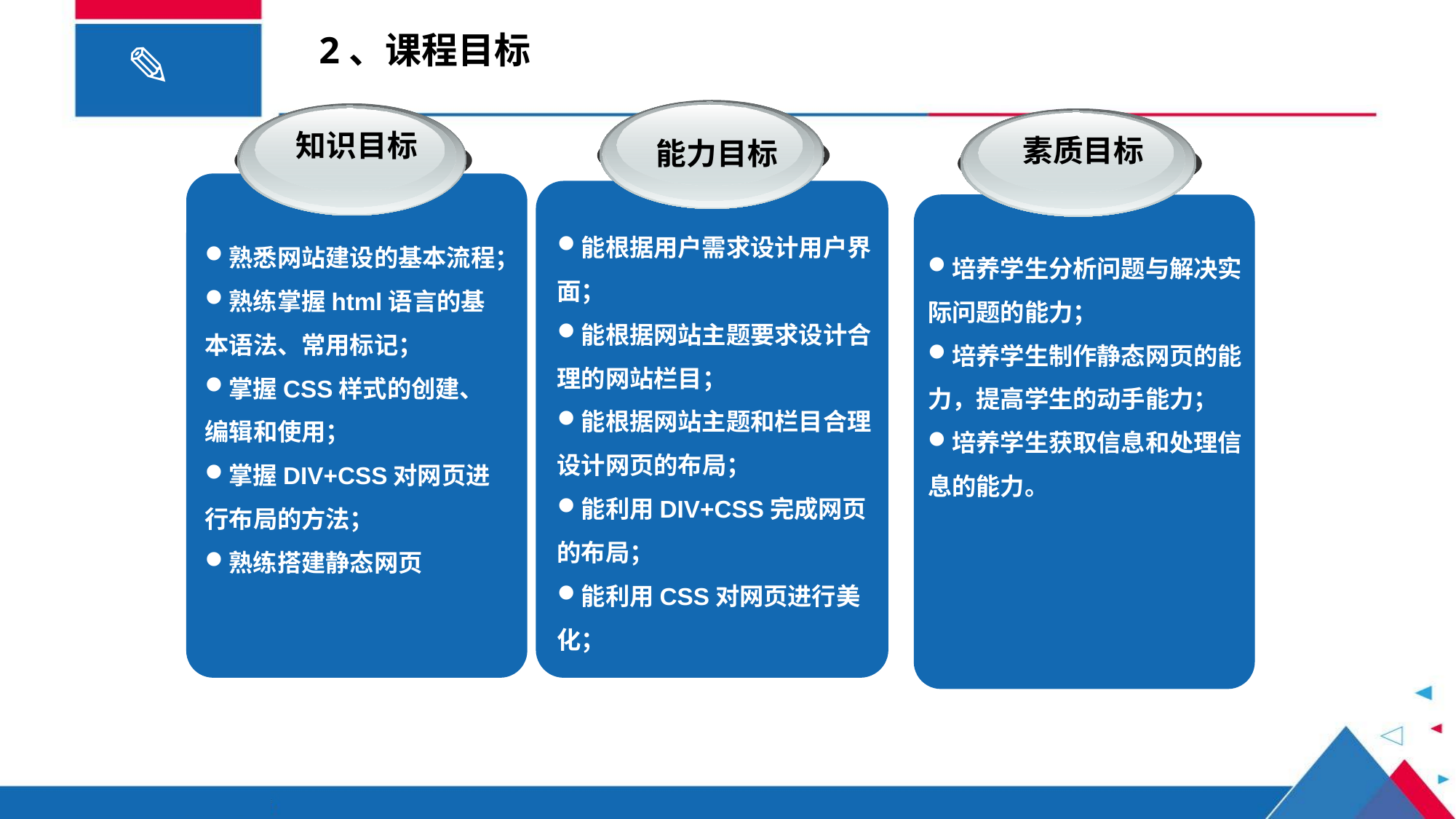

2、课程目标

能力目标

知识目标
熟悉网站建设的基本流程；
熟练掌握html语言的基本语法、常用标记；
掌握CSS样式的创建、编辑和使用；
掌握DIV+CSS对网页进行布局的方法；
熟练搭建静态网页

素质目标

能根据用户需求设计用户界面；
能根据网站主题要求设计合理的网站栏目；
能根据网站主题和栏目合理设计网页的布局；
能利用DIV+CSS完成网页的布局；
能利用CSS对网页进行美化；
培养学生分析问题与解决实际问题的能力；
培养学生制作静态网页的能力，提高学生的动手能力；
培养学生获取信息和处理信息的能力。